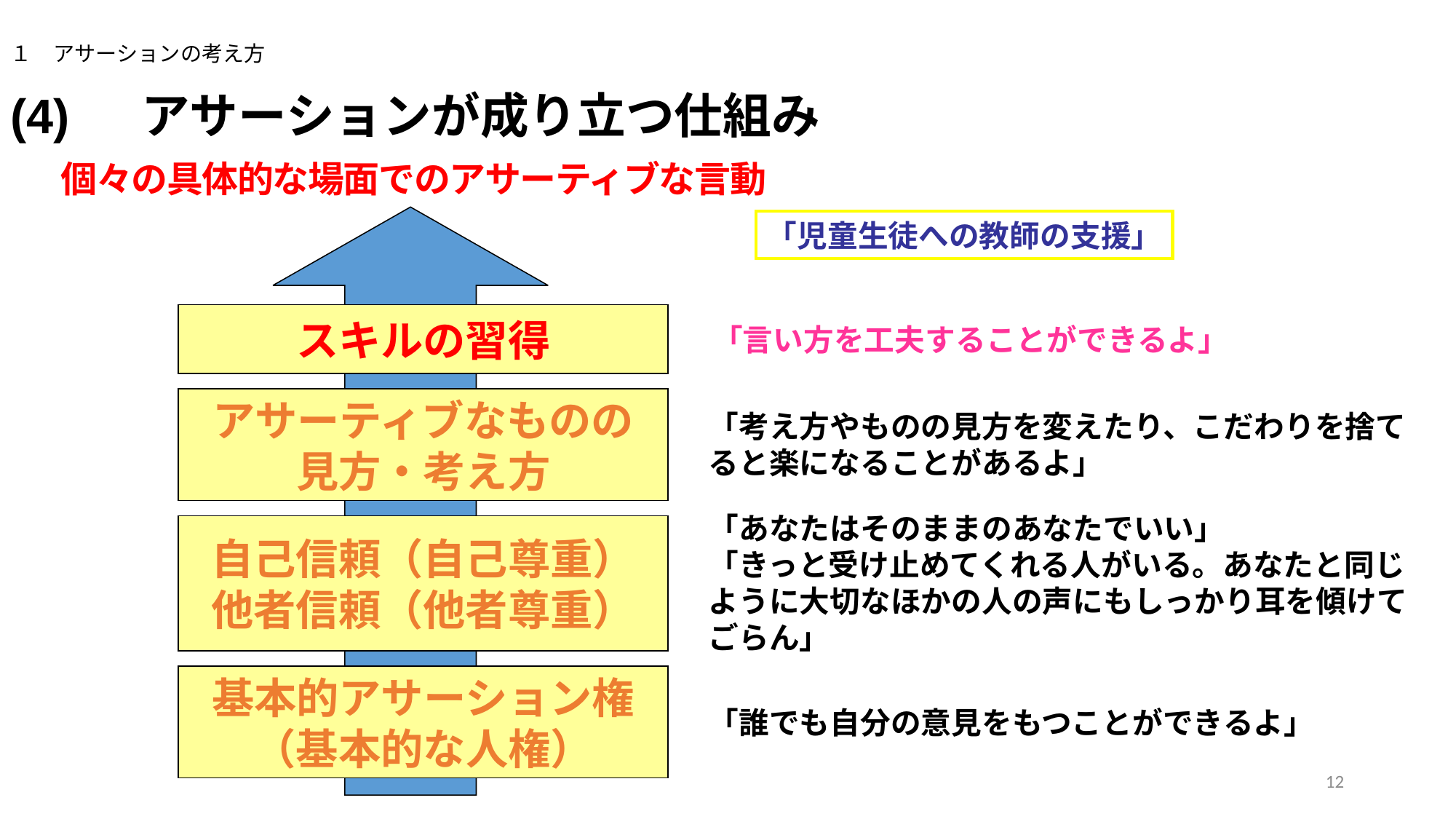

１　アサーションの考え方
(4)　 アサーションが成り立つ仕組み
個々の具体的な場面でのアサーティブな言動

「児童生徒への教師の支援」
スキルの習得
「言い方を工夫することができるよ」
アサーティブなものの
見方・考え方

「考え方やものの見方を変えたり、こだわりを捨てると楽になることがあるよ」
「あなたはそのままのあなたでいい」
「きっと受け止めてくれる人がいる。あなたと同じように大切なほかの人の声にもしっかり耳を傾けてごらん」
自己信頼（自己尊重）
他者信頼（他者尊重）
基本的アサーション権
（基本的な人権）
「誰でも自分の意見をもつことができるよ」
12